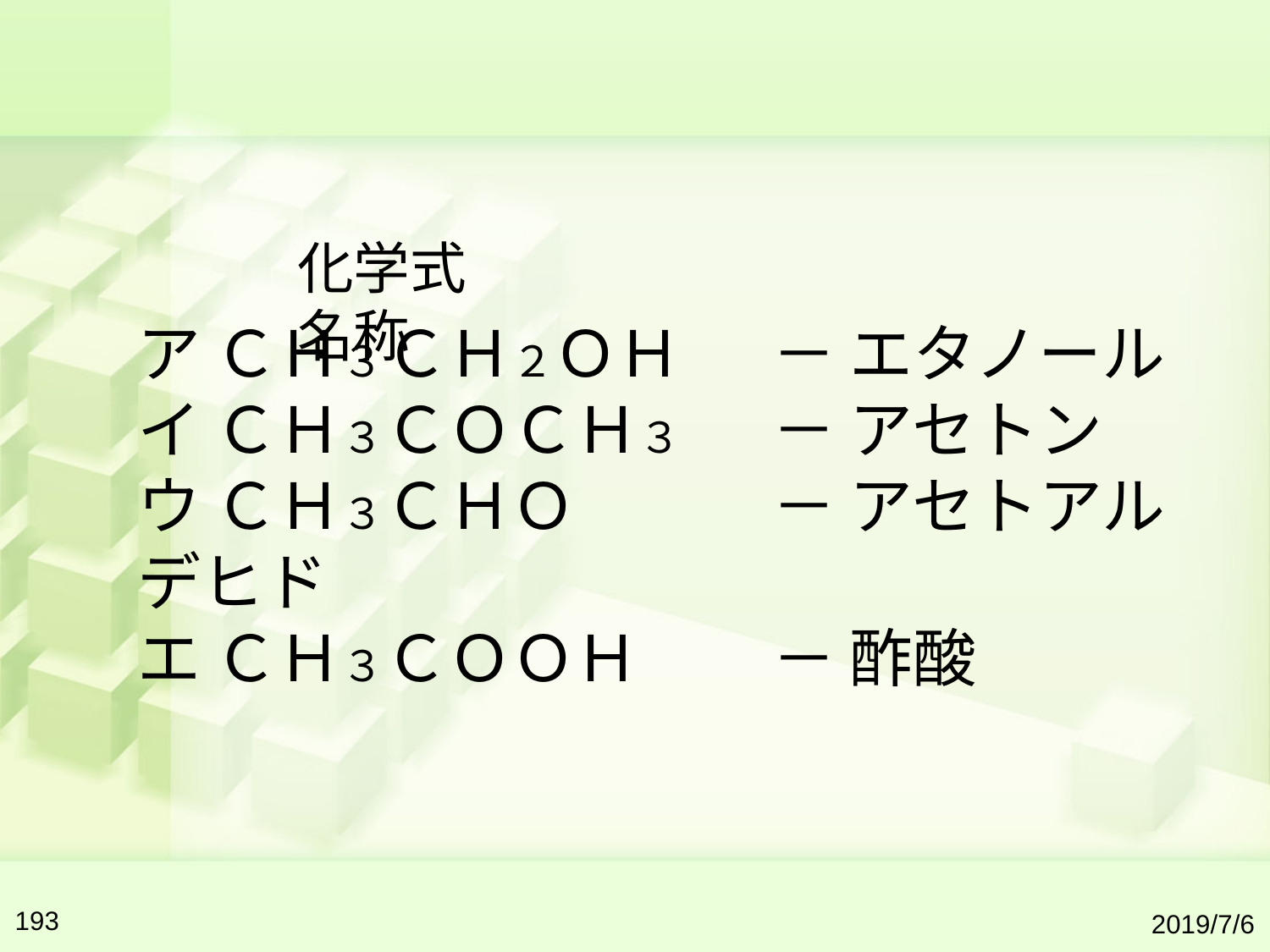

化学式 　　　　　　　　　名称
ア ＣＨ３ＣＨ２ＯＨ 	－ エタノール
イ ＣＨ３ＣＯＣＨ３	－ アセトン
ウ ＣＨ３ＣＨＯ		－ アセトアルデヒド
エ ＣＨ３ＣＯＯＨ 	－ 酢酸
193
2019/7/6